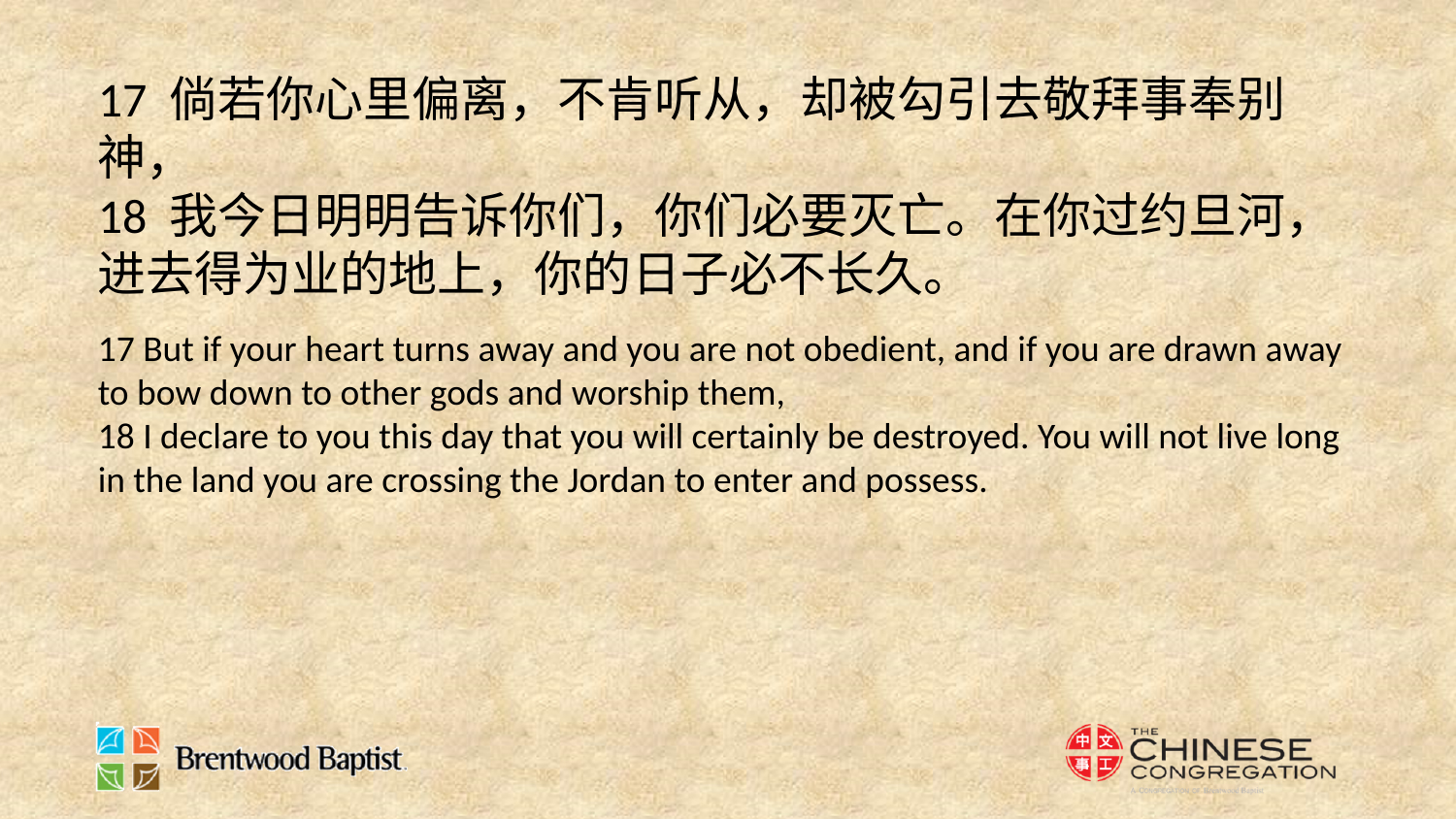

17 倘若你心里偏离，不肯听从，却被勾引去敬拜事奉别神，
18 我今日明明告诉你们，你们必要灭亡。在你过约旦河，进去得为业的地上，你的日子必不长久。

17 But if your heart turns away and you are not obedient, and if you are drawn away to bow down to other gods and worship them,
18 I declare to you this day that you will certainly be destroyed. You will not live long in the land you are crossing the Jordan to enter and possess.